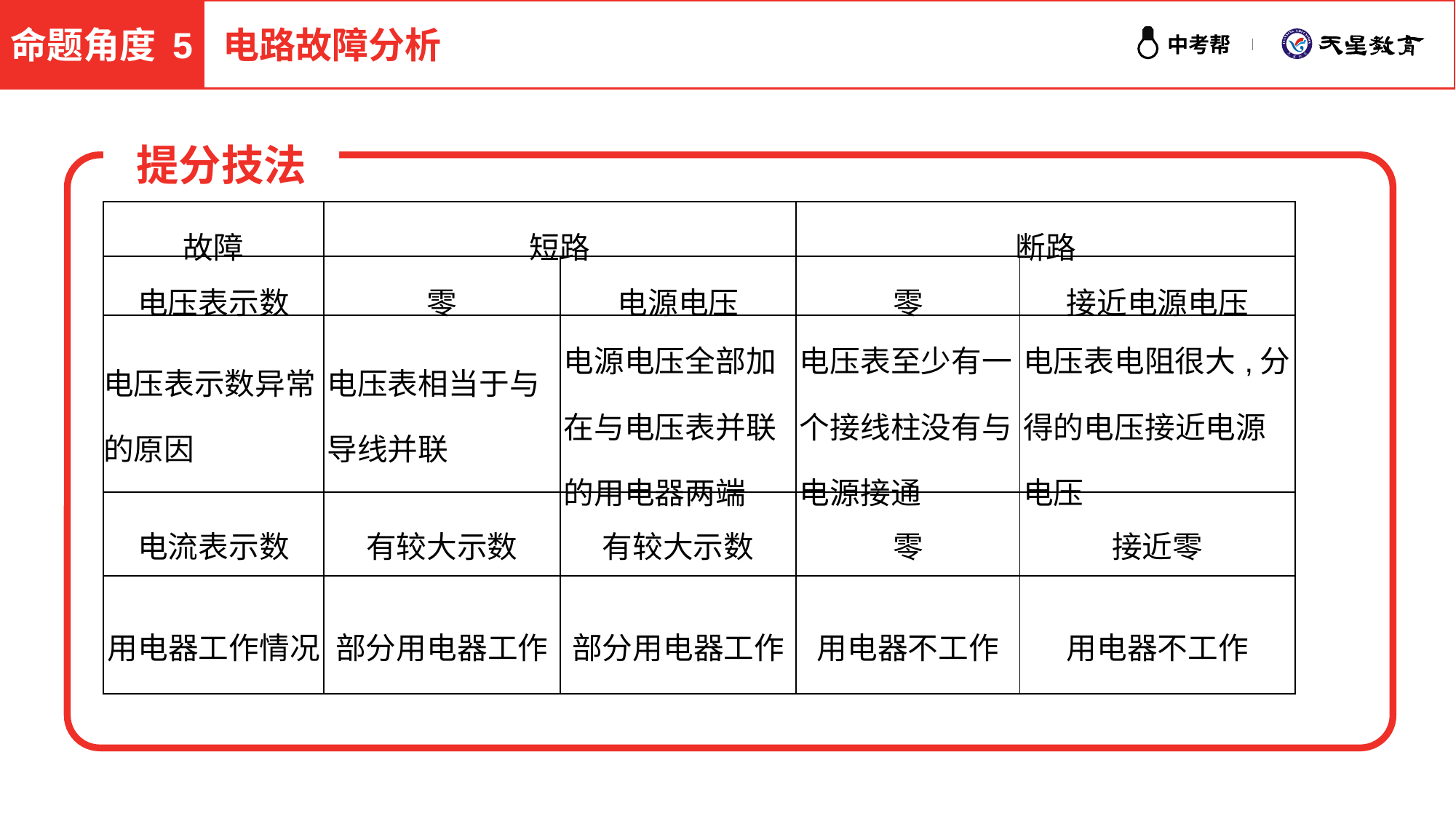

命题角度 5
电路故障分析
提分技法

| 故障 | 短路 |  | 断路 |  |
| --- | --- | --- | --- | --- |
| 电压表示数 | 零 | 电源电压 | 零 | 接近电源电压 |
| 电压表示数异常的原因 | 电压表相当于与导线并联 | 电源电压全部加在与电压表并联的用电器两端 | 电压表至少有一个接线柱没有与电源接通 | 电压表电阻很大,分得的电压接近电源电压 |
| 电流表示数 | 有较大示数 | 有较大示数 | 零 | 接近零 |
| 用电器工作情况 | 部分用电器工作 | 部分用电器工作 | 用电器不工作 | 用电器不工作 |